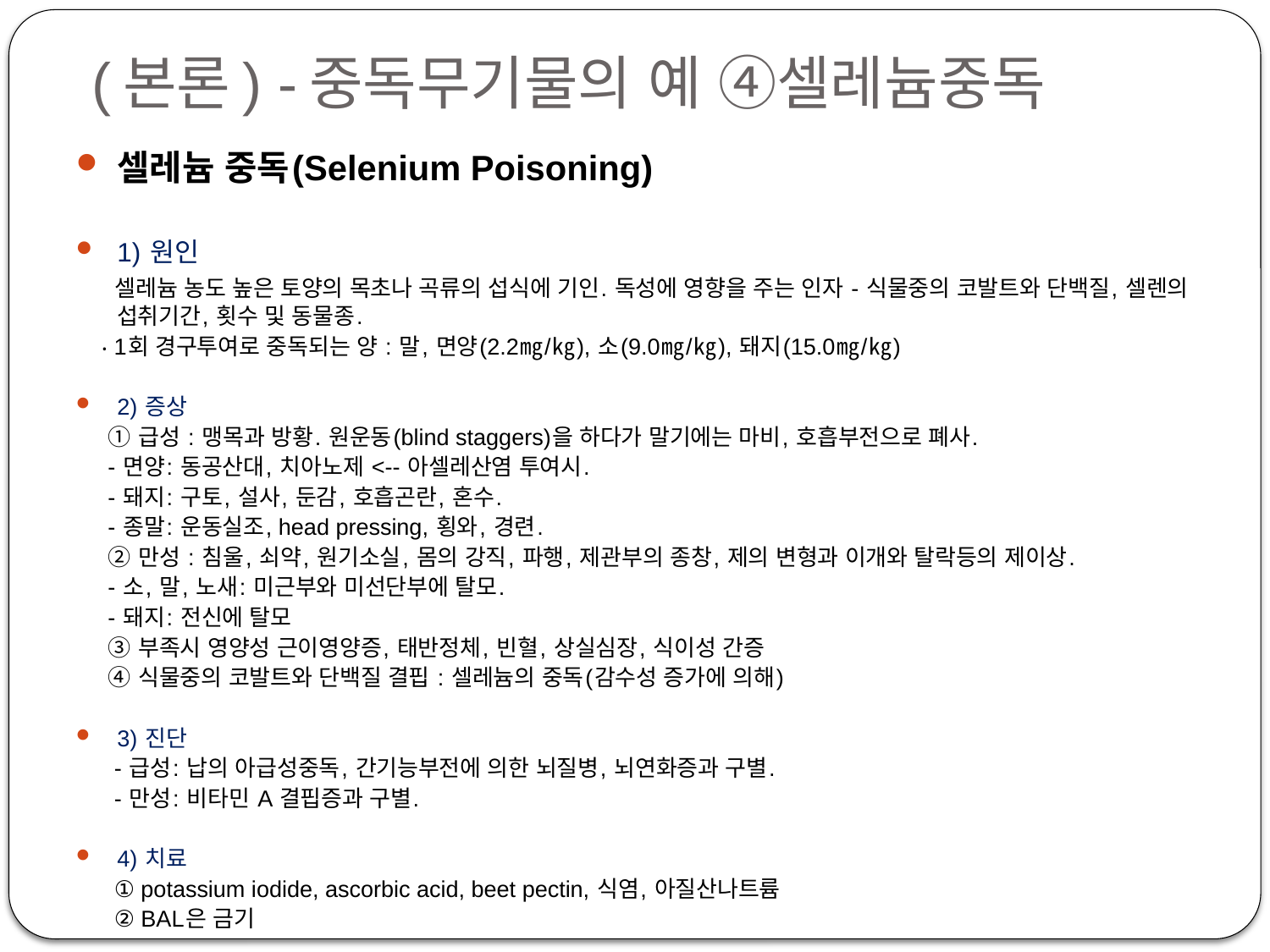

# (본론) -중독무기물의 예 ④셀레늄중독
셀레늄 중독(Selenium Poisoning)

1) 원인
     셀레늄 농도 높은 토양의 목초나 곡류의 섭식에 기인. 독성에 영향을 주는 인자 - 식물중의 코발트와 단백질, 셀렌의 섭취기간, 횟수 및 동물종.
    ‧ 1회 경구투여로 중독되는 양 : 말, 면양(2.2㎎/㎏), 소(9.0㎎/㎏), 돼지(15.0㎎/㎏)

2) 증상
     ① 급성 : 맹목과 방황. 원운동(blind staggers)을 하다가 말기에는 마비, 호흡부전으로 폐사.
     - 면양: 동공산대, 치아노제 <-- 아셀레산염 투여시.
     - 돼지: 구토, 설사, 둔감, 호흡곤란, 혼수.
     - 종말: 운동실조, head pressing, 횡와, 경련.
     ② 만성 : 침울, 쇠약, 원기소실, 몸의 강직, 파행, 제관부의 종창, 제의 변형과 이개와 탈락등의 제이상.
     - 소, 말, 노새: 미근부와 미선단부에 탈모.
     - 돼지: 전신에 탈모
     ③ 부족시 영양성 근이영양증, 태반정체, 빈혈, 상실심장, 식이성 간증
     ④ 식물중의 코발트와 단백질 결핍 : 셀레늄의 중독(감수성 증가에 의해)

3) 진단
      - 급성: 납의 아급성중독, 간기능부전에 의한 뇌질병, 뇌연화증과 구별.
      - 만성: 비타민 A 결핍증과 구별.

4) 치료
      ① potassium iodide, ascorbic acid, beet pectin, 식염, 아질산나트륨
      ② BAL은 금기